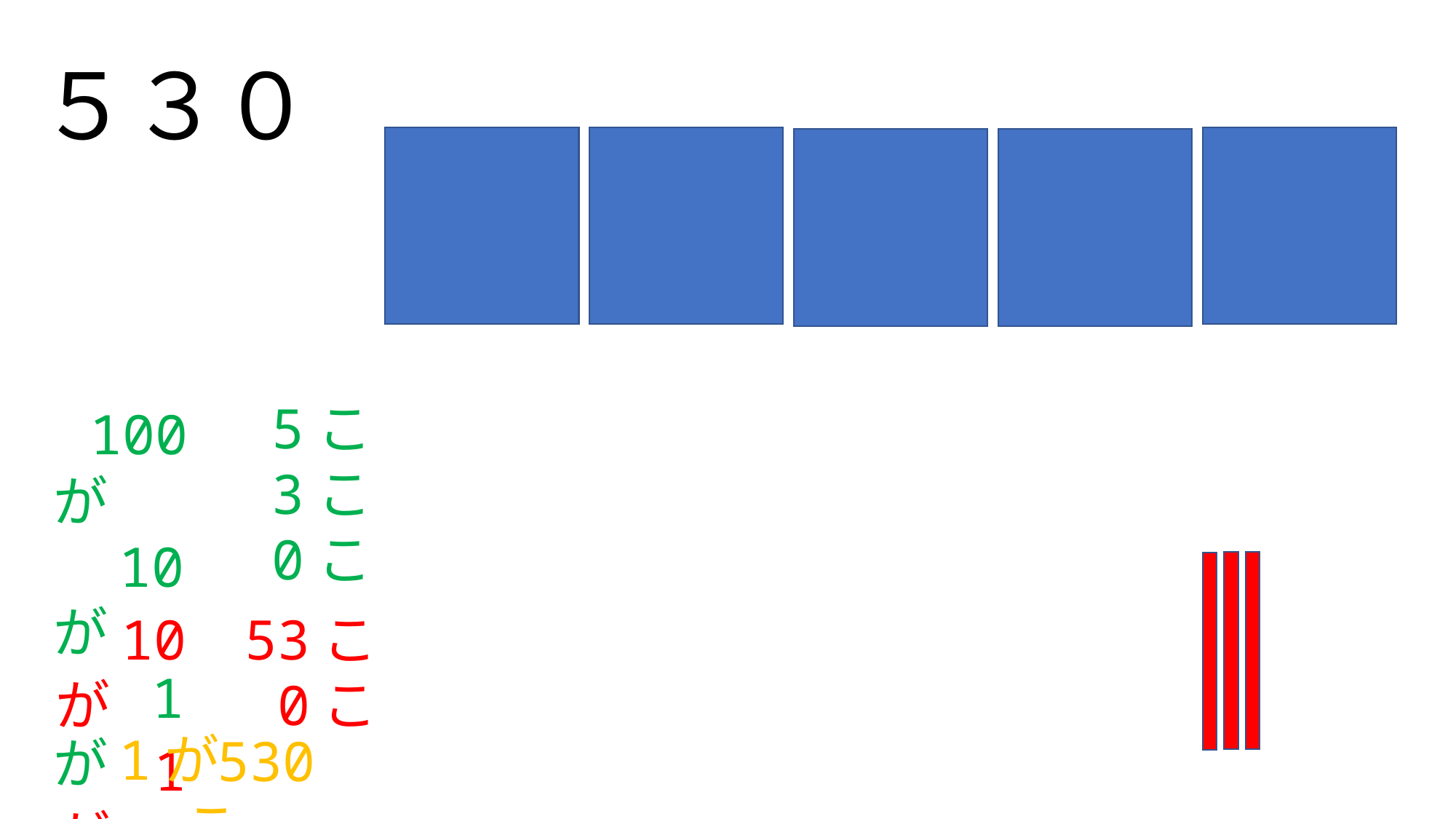

５３０

 100が
  10が
   1が
 5こ
 3こ
 0こ

  10が
   1が
 53こ
  0こ
  1が
 530こ